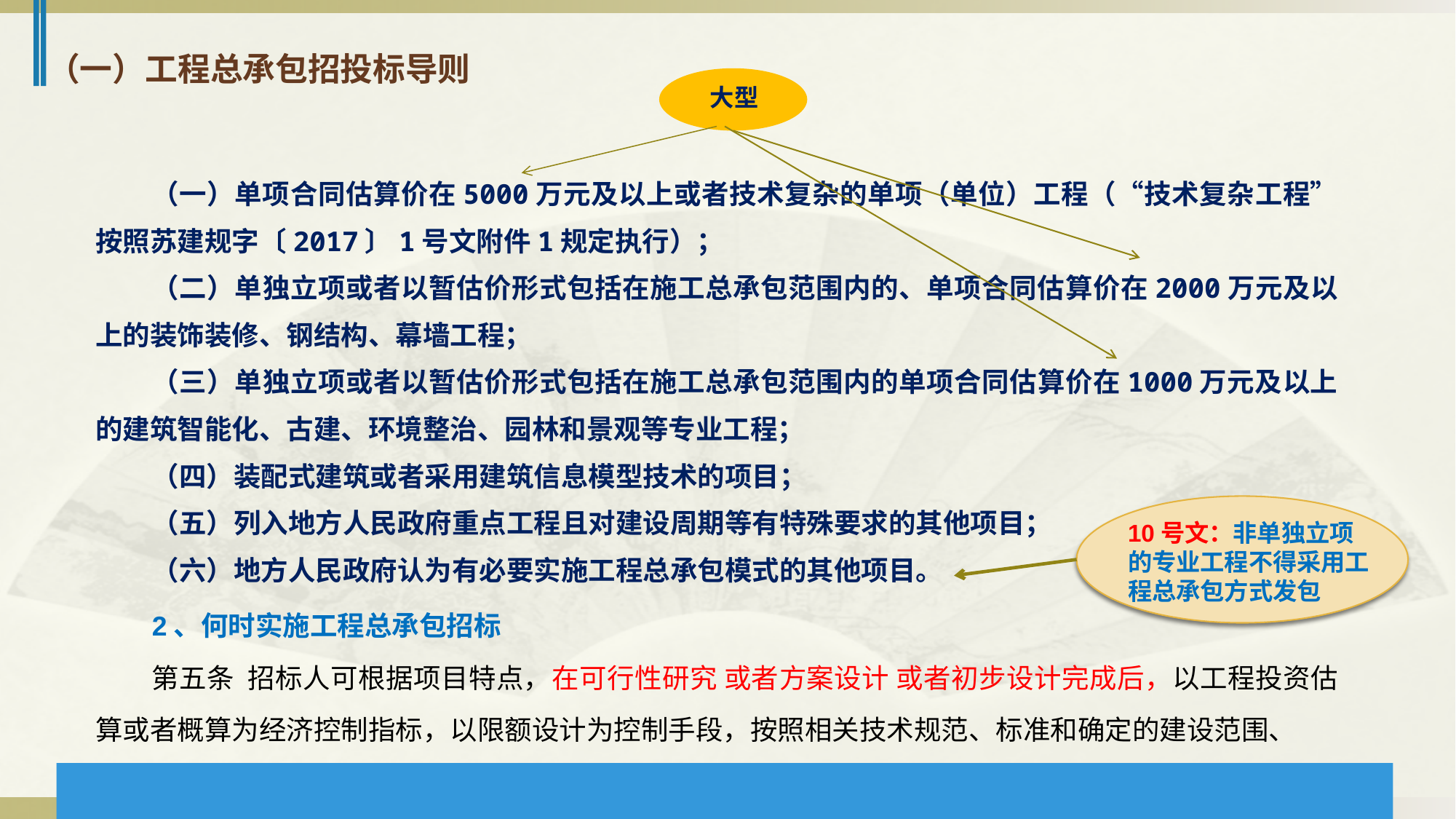

（一）工程总承包招投标导则

大型
大型
（一）单项合同估算价在5000万元及以上或者技术复杂的单项（单位）工程（“技术复杂工程”按照苏建规字〔2017〕1号文附件1规定执行）；
（二）单独立项或者以暂估价形式包括在施工总承包范围内的、单项合同估算价在2000万元及以上的装饰装修、钢结构、幕墙工程；
（三）单独立项或者以暂估价形式包括在施工总承包范围内的单项合同估算价在1000万元及以上的建筑智能化、古建、环境整治、园林和景观等专业工程；
（四）装配式建筑或者采用建筑信息模型技术的项目；
（五）列入地方人民政府重点工程且对建设周期等有特殊要求的其他项目；
（六）地方人民政府认为有必要实施工程总承包模式的其他项目。
2、何时实施工程总承包招标
第五条  招标人可根据项目特点，在可行性研究 或者方案设计 或者初步设计完成后，以工程投资估算或者概算为经济控制指标，以限额设计为控制手段，按照相关技术规范、标准和确定的建设范围、

10号文：非单独立项的专业工程不得采用工程总承包方式发包